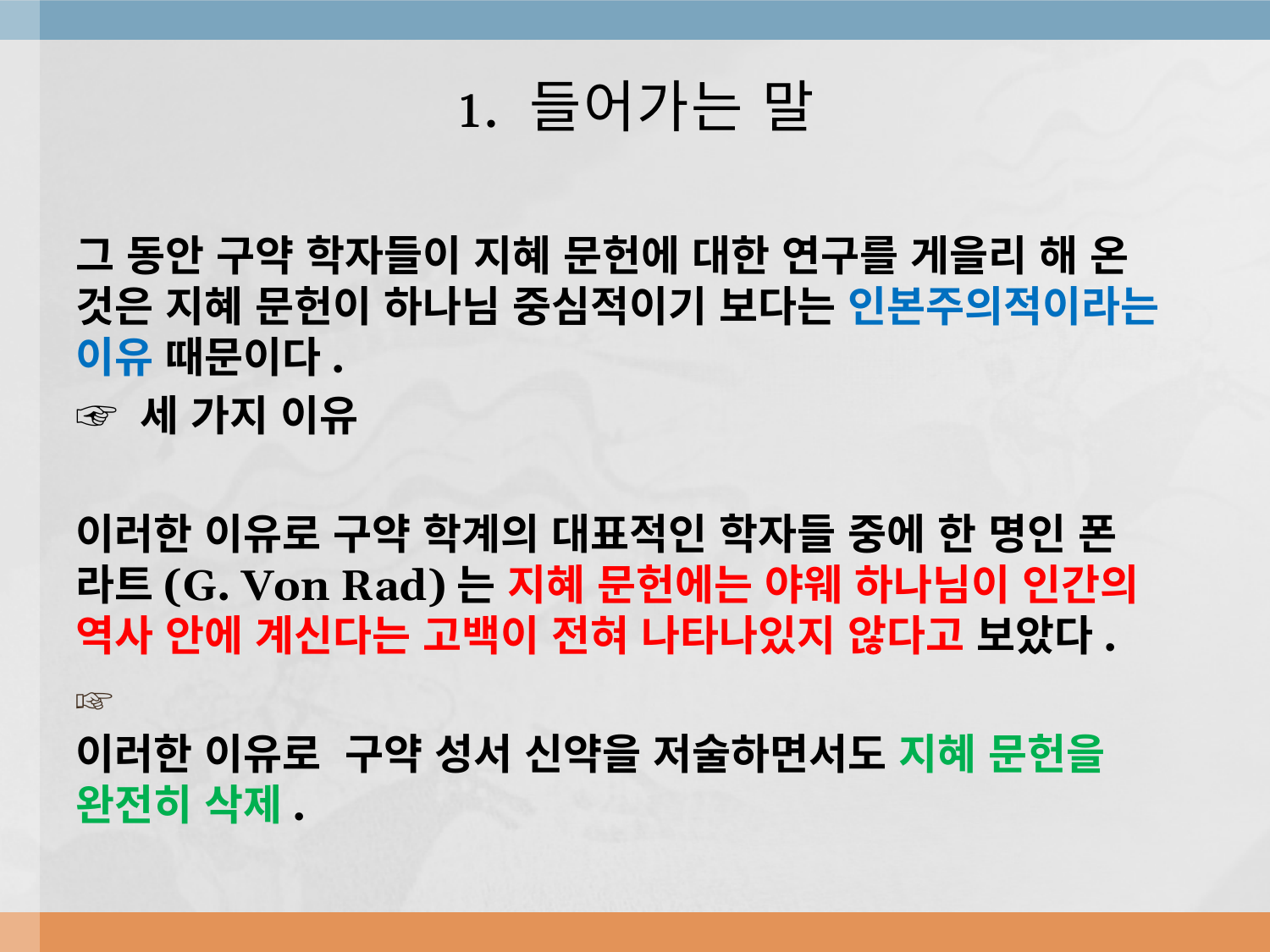

# 1. 들어가는 말
그 동안 구약 학자들이 지혜 문헌에 대한 연구를 게을리 해 온 것은 지혜 문헌이 하나님 중심적이기 보다는 인본주의적이라는 이유 때문이다.
☞ 세 가지 이유

이러한 이유로 구약 학계의 대표적인 학자들 중에 한 명인 폰 라트(G. Von Rad)는 지혜 문헌에는 야웨 하나님이 인간의 역사 안에 계신다는 고백이 전혀 나타나있지 않다고 보았다.
☞
이러한 이유로  구약 성서 신약을 저술하면서도 지혜 문헌을 완전히 삭제.